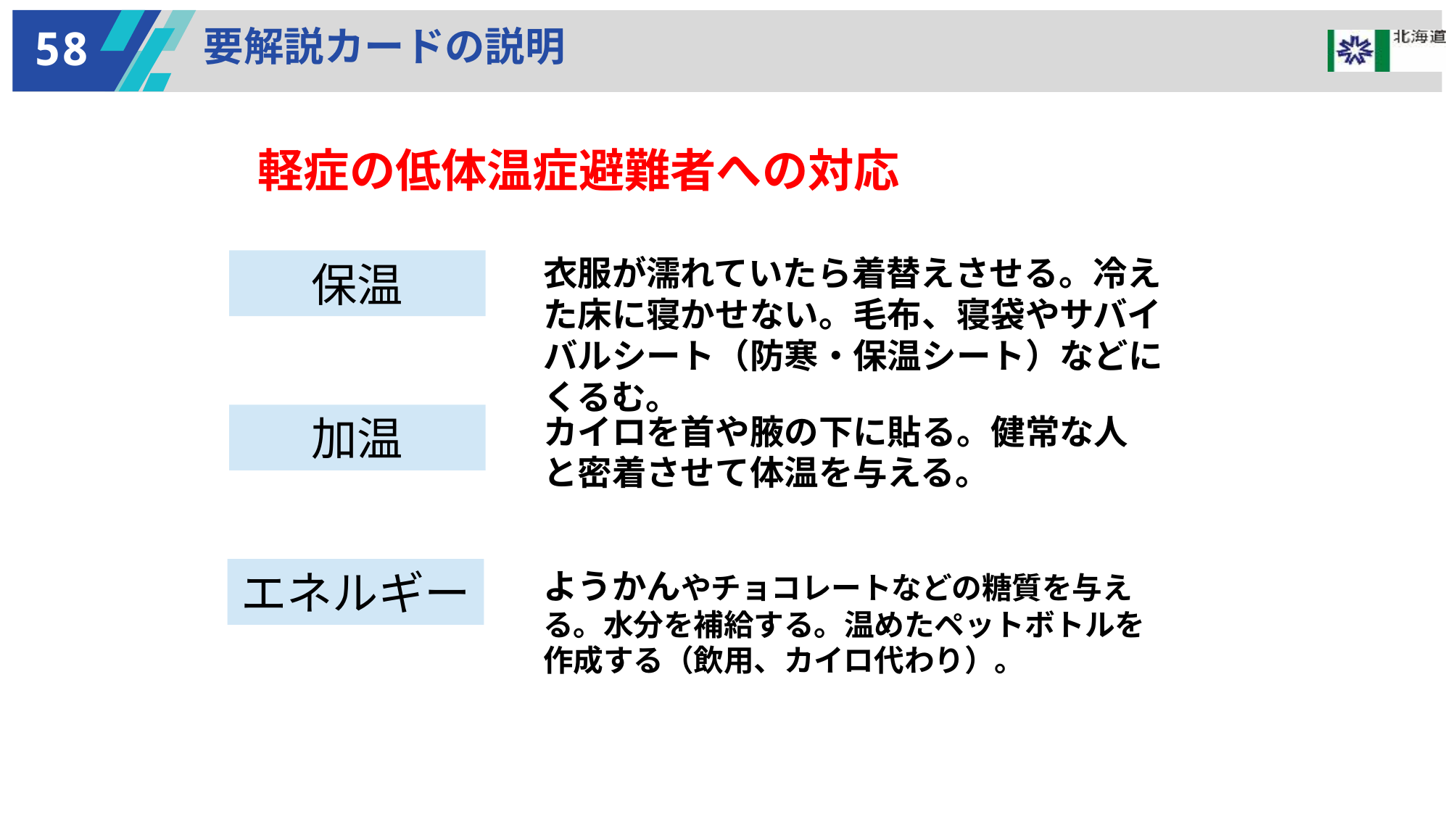

58
要解説カードの説明

軽症の低体温症避難者への対応
衣服が濡れていたら着替えさせる。冷えた床に寝かせない。毛布、寝袋やサバイバルシート（防寒・保温シート）などにくるむ。
保温
加温
カイロを首や腋の下に貼る。健常な人と密着させて体温を与える。
エネルギー
ようかんやチョコレートなどの糖質を与える。水分を補給する。温めたペットボトルを作成する（飲用、カイロ代わり）。